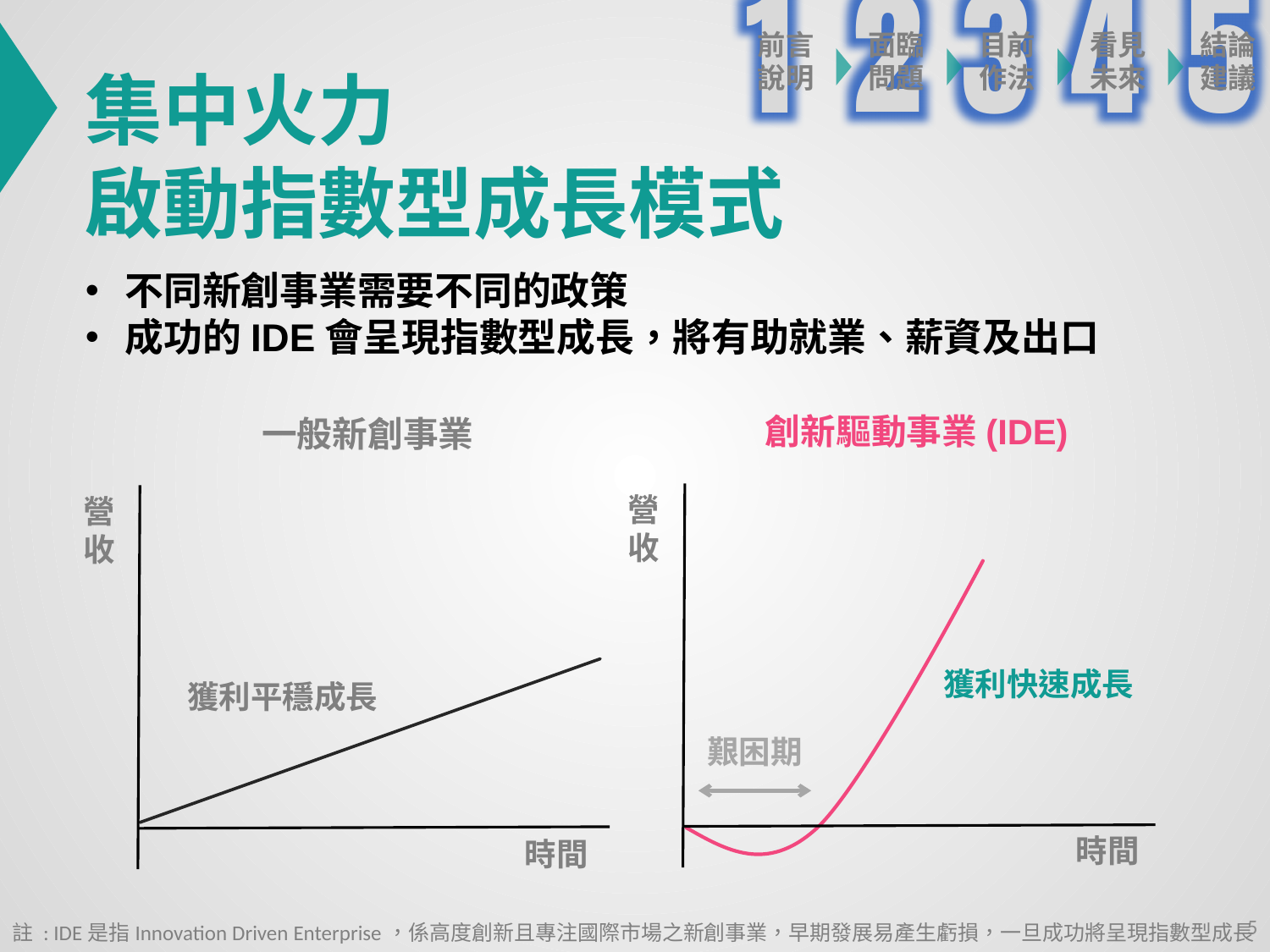

2
5
1
3
4
前言
說明
面臨問題
目前作法
看見未來
結論建議

集中火力
啟動指數型成長模式
不同新創事業需要不同的政策
成功的IDE會呈現指數型成長，將有助就業、薪資及出口
創新驅動事業(IDE)
一般新創事業
營收
時間
營收

獲利快速成長
獲利平穩成長
艱困期
時間
5
註 : IDE是指Innovation Driven Enterprise，係高度創新且專注國際市場之新創事業，早期發展易產生虧損，一旦成功將呈現指數型成長